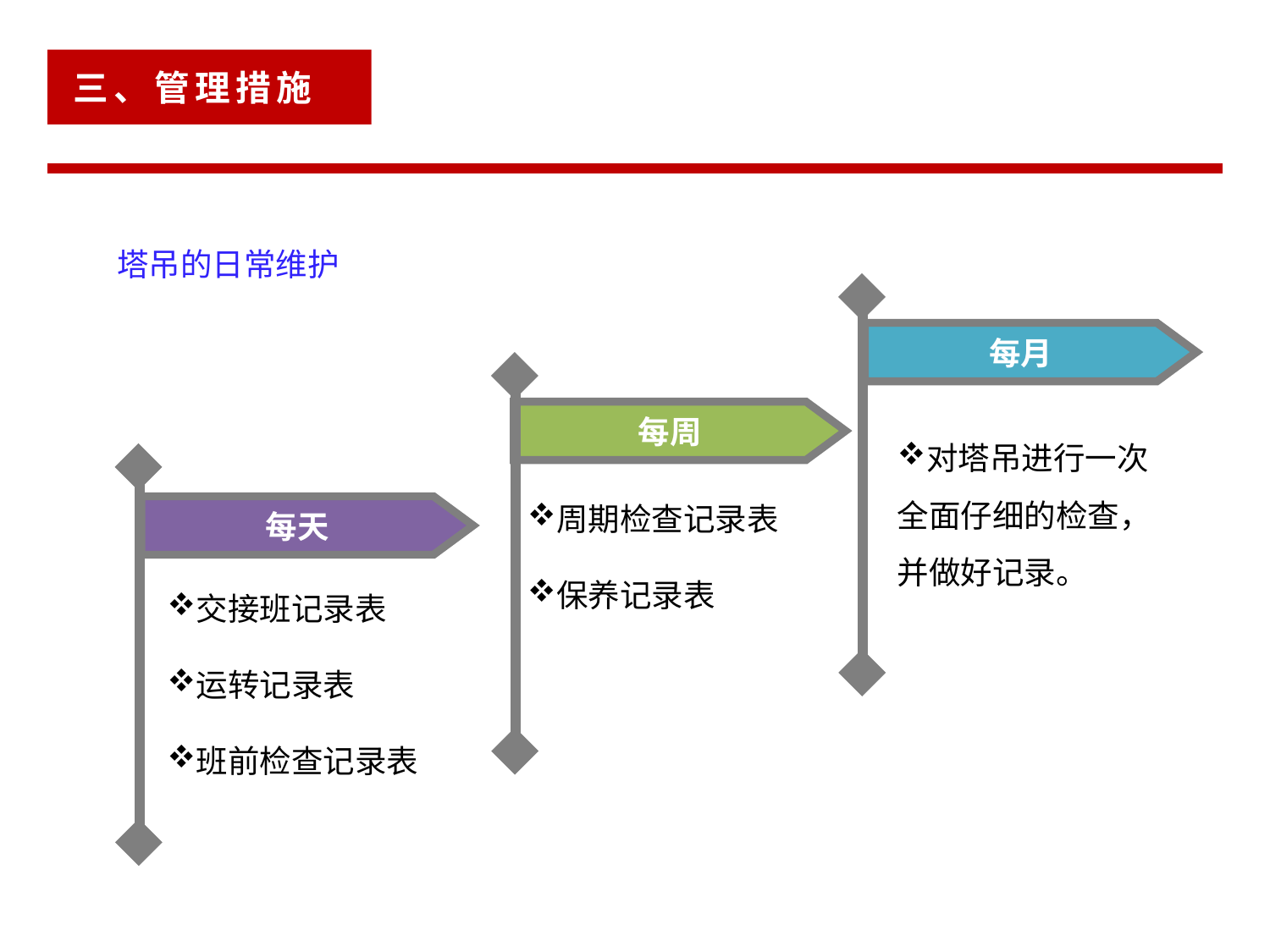

三、管理措施

塔吊的日常维护

每月

每周
对塔吊进行一次全面仔细的检查，并做好记录。

每天
周期检查记录表

保养记录表
交接班记录表

运转记录表

班前检查记录表